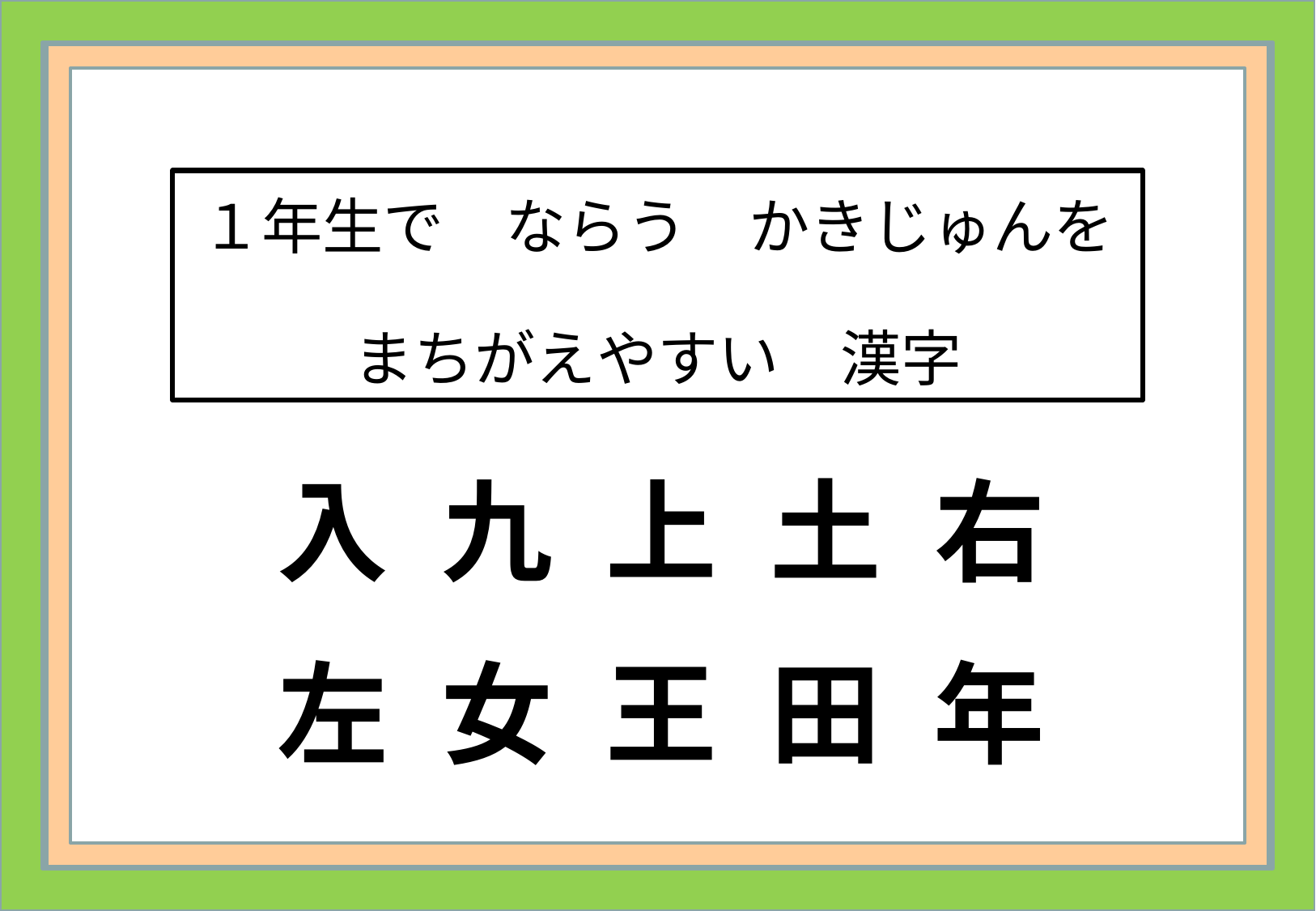

# １年生で　ならう　かきじゅんを まちがえやすい　漢字
入
九
上
土
右
左
女
王
田
年